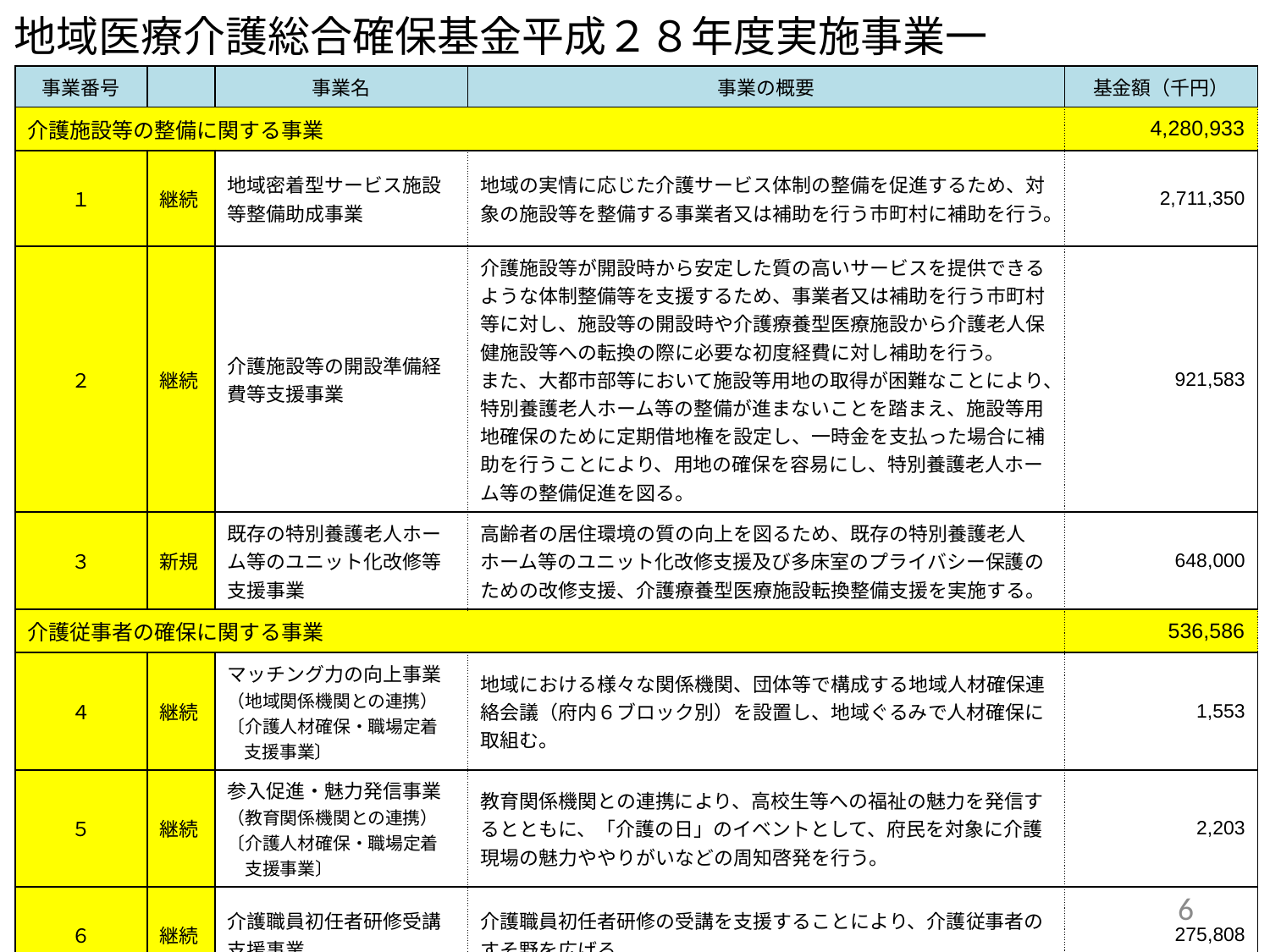

# 地域医療介護総合確保基金平成２８年度実施事業一覧
| 事業番号 |  | 事業名 | 事業の概要 | 基金額（千円） |
| --- | --- | --- | --- | --- |
| 介護施設等の整備に関する事業 |  |  |  | 4,280,933 |
| １ | 継続 | 地域密着型サービス施設等整備助成事業 | 地域の実情に応じた介護サービス体制の整備を促進するため、対象の施設等を整備する事業者又は補助を行う市町村に補助を行う。 | 2,711,350 |
| ２ | 継続 | 介護施設等の開設準備経費等支援事業 | 介護施設等が開設時から安定した質の高いサービスを提供できるような体制整備等を支援するため、事業者又は補助を行う市町村等に対し、施設等の開設時や介護療養型医療施設から介護老人保健施設等への転換の際に必要な初度経費に対し補助を行う。 また、大都市部等において施設等用地の取得が困難なことにより、特別養護老人ホーム等の整備が進まないことを踏まえ、施設等用地確保のために定期借地権を設定し、一時金を支払った場合に補助を行うことにより、用地の確保を容易にし、特別養護老人ホーム等の整備促進を図る。 | 921,583 |
| ３ | 新規 | 既存の特別養護老人ホーム等のユニット化改修等支援事業 | 高齢者の居住環境の質の向上を図るため、既存の特別養護老人ホーム等のユニット化改修支援及び多床室のプライバシー保護のための改修支援、介護療養型医療施設転換整備支援を実施する。 | 648,000 |
| 介護従事者の確保に関する事業 |  |  |  | 536,586 |
| ４ | 継続 | マッチング力の向上事業（地域関係機関との連携） 〔介護人材確保・職場定着 支援事業〕 | 地域における様々な関係機関、団体等で構成する地域人材確保連絡会議（府内６ブロック別）を設置し、地域ぐるみで人材確保に取組む。 | 1,553 |
| ５ | 継続 | 参入促進・魅力発信事業（教育関係機関との連携） 〔介護人材確保・職場定着 　支援事業〕 | 教育関係機関との連携により、高校生等への福祉の魅力を発信するとともに、「介護の日」のイベントとして、府民を対象に介護現場の魅力ややりがいなどの周知啓発を行う。 | 2,203 |
| ６ | 継続 | 介護職員初任者研修受講支援事業 | 介護職員初任者研修の受講を支援することにより、介護従事者のすそ野を広げる。 | 275,808 |
6